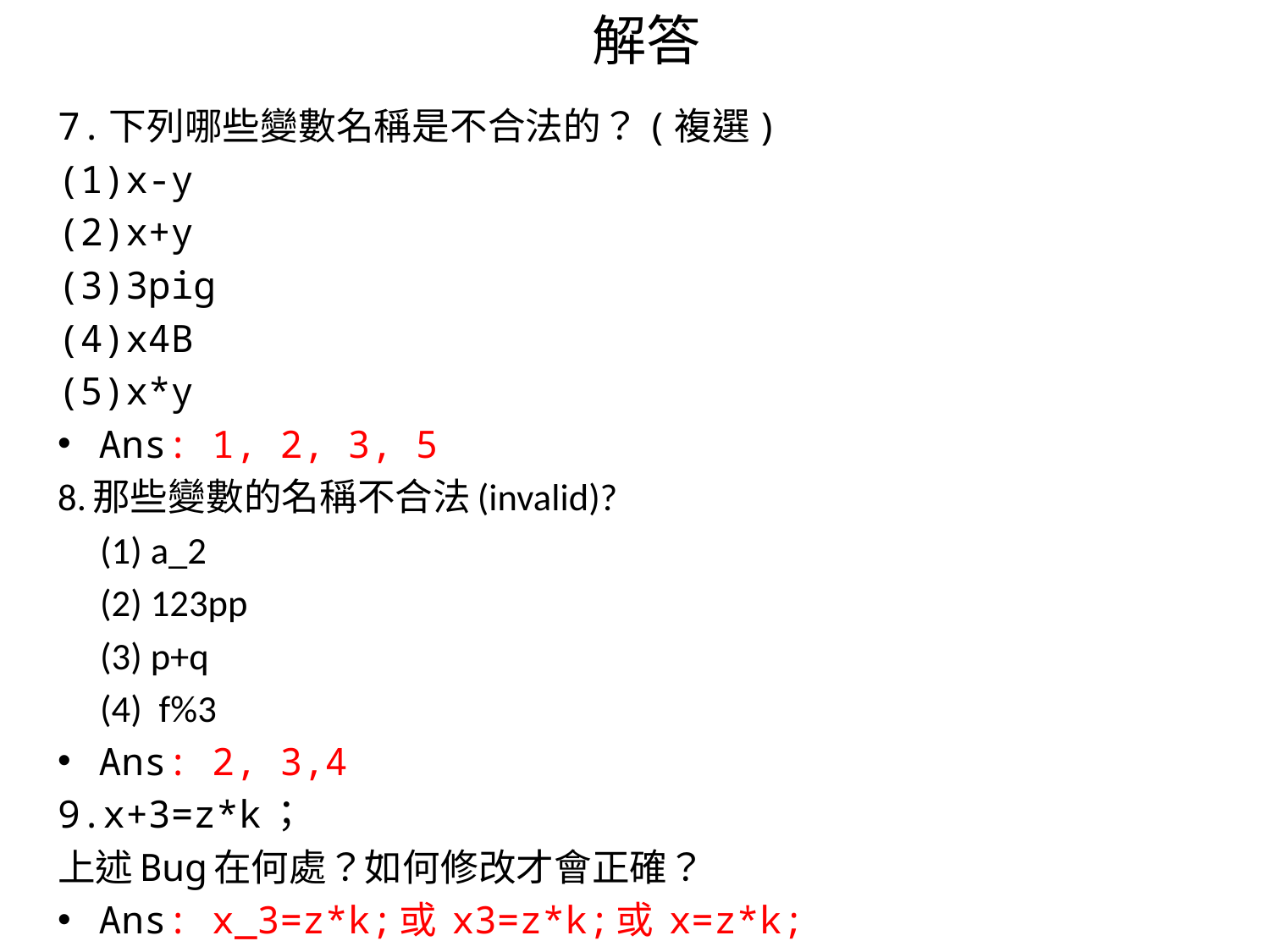

# 解答
7.下列哪些變數名稱是不合法的？(複選)
(1)x-y
(2)x+y
(3)3pig
(4)x4B
(5)x*y
Ans: 1, 2, 3, 5
8.那些變數的名稱不合法(invalid)?
     (1) a_2
     (2) 123pp
     (3) p+q
     (4)  f%3
Ans: 2, 3,4
9.x+3=z*k；
上述Bug在何處？如何修改才會正確？
Ans: x_3=z*k;或 x3=z*k;或 x=z*k;